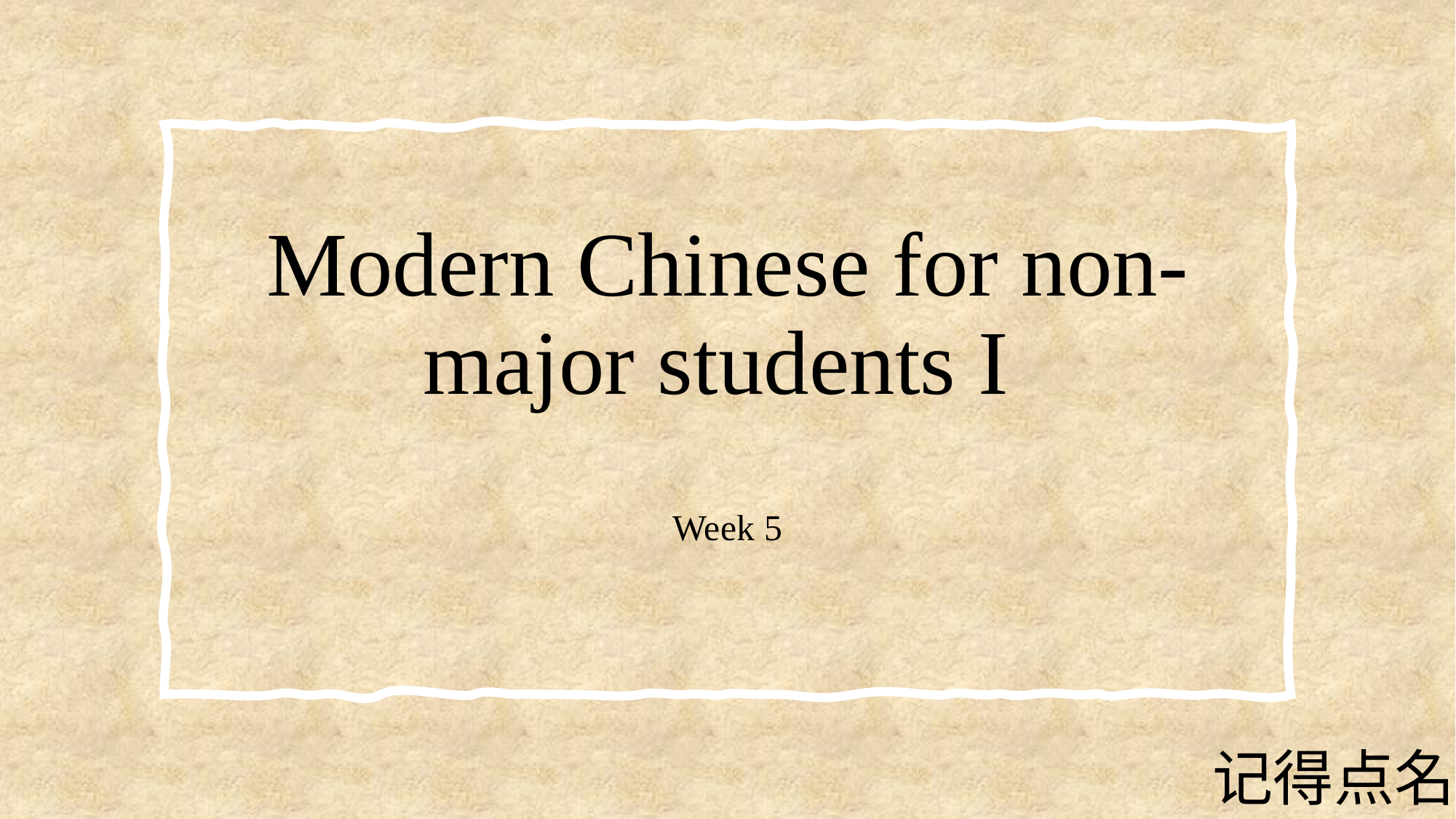

# Modern Chinese for non-major students I
Week 5
记得点名